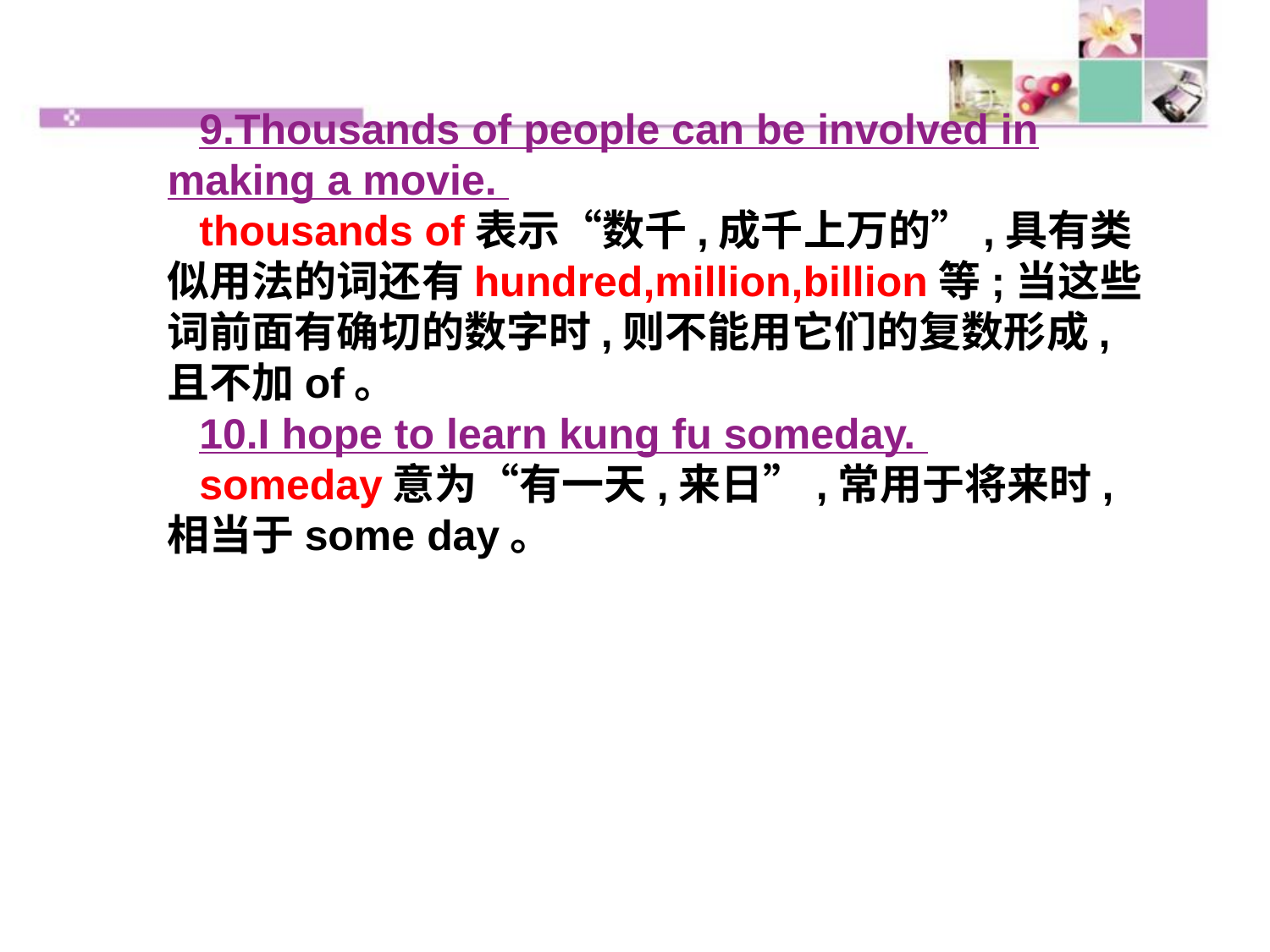

9.Thousands of people can be involved in making a movie.
thousands of表示“数千,成千上万的”,具有类似用法的词还有hundred,million,billion等;当这些词前面有确切的数字时,则不能用它们的复数形成,且不加of。
10.I hope to learn kung fu someday.
someday意为“有一天,来日”,常用于将来时,相当于some day。